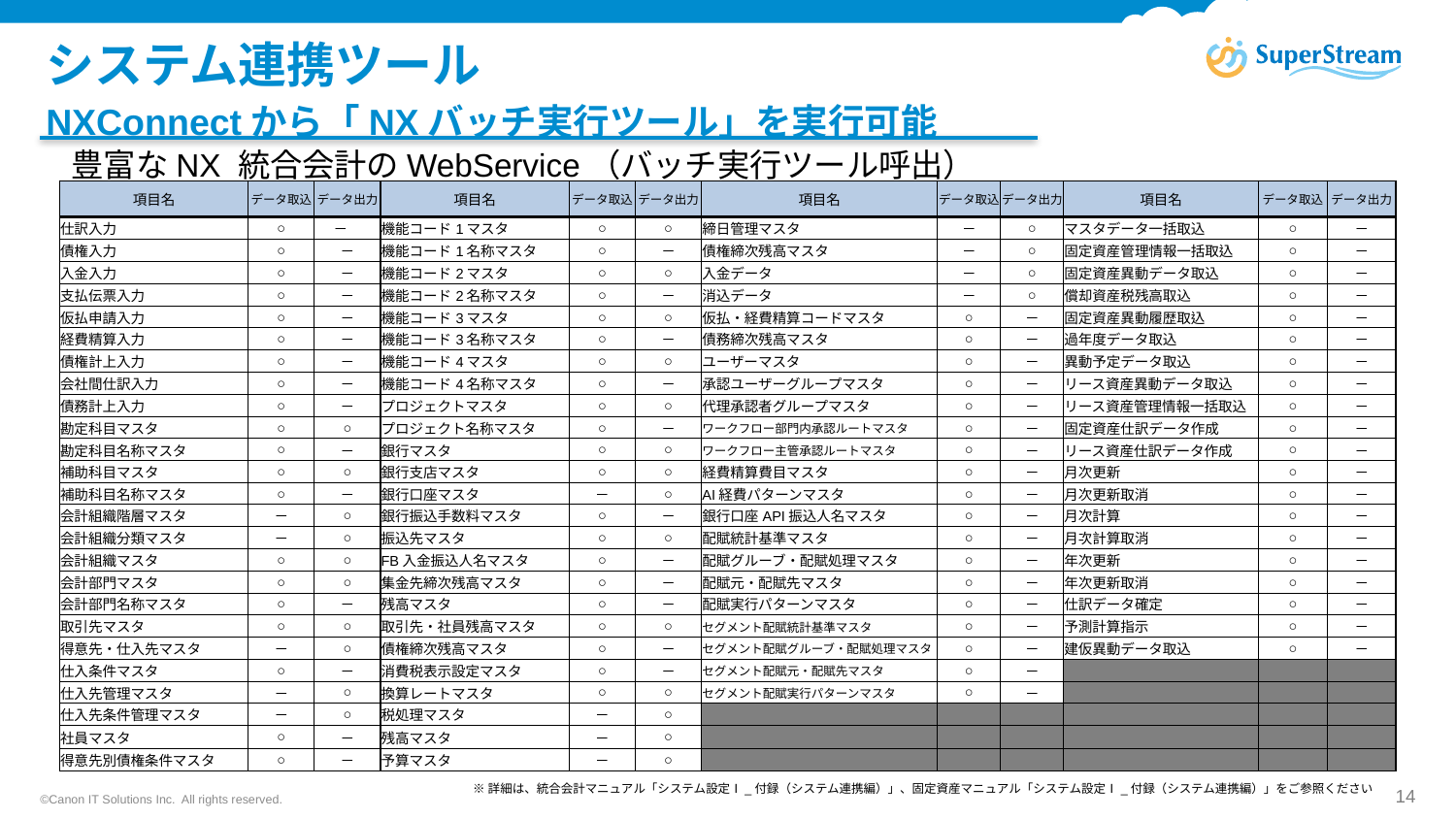

# システム連携ツール
NXConnectから「NXバッチ実行ツール」を実行可能
豊富なNX 統合会計のWebService（バッチ実行ツール呼出）

| 項目名 | データ取込 | データ出力 | 項目名 | データ取込 | データ出力 | 項目名 | データ取込 | データ出力 | 項目名 | データ取込 | データ出力 |
| --- | --- | --- | --- | --- | --- | --- | --- | --- | --- | --- | --- |
| 仕訳入力 | ○ | － | 機能コード1マスタ | ○ | ○ | 締日管理マスタ | － | ○ | マスタデータ一括取込 | ○ | － |
| 債権入力 | ○ | － | 機能コード1名称マスタ | ○ | － | 債権締次残高マスタ | － | ○ | 固定資産管理情報一括取込 | ○ | － |
| 入金入力 | ○ | － | 機能コード2マスタ | ○ | ○ | 入金データ | － | ○ | 固定資産異動データ取込 | ○ | － |
| 支払伝票入力 | ○ | － | 機能コード2名称マスタ | ○ | － | 消込データ | － | ○ | 償却資産税残高取込 | ○ | － |
| 仮払申請入力 | ○ | － | 機能コード3マスタ | ○ | ○ | 仮払・経費精算コードマスタ | ○ | － | 固定資産異動履歴取込 | ○ | － |
| 経費精算入力 | ○ | － | 機能コード3名称マスタ | ○ | － | 債務締次残高マスタ | ○ | － | 過年度データ取込 | ○ | － |
| 債権計上入力 | ○ | － | 機能コード4マスタ | ○ | ○ | ユーザーマスタ | ○ | － | 異動予定データ取込 | ○ | － |
| 会社間仕訳入力 | ○ | － | 機能コード4名称マスタ | ○ | － | 承認ユーザーグループマスタ | ○ | － | リース資産異動データ取込 | ○ | － |
| 債務計上入力 | ○ | － | プロジェクトマスタ | ○ | ○ | 代理承認者グループマスタ | ○ | － | リース資産管理情報一括取込 | ○ | － |
| 勘定科目マスタ | ○ | ○ | プロジェクト名称マスタ | ○ | － | ワークフロー部門内承認ルートマスタ | ○ | － | 固定資産仕訳データ作成 | ○ | － |
| 勘定科目名称マスタ | ○ | － | 銀行マスタ | ○ | ○ | ワークフロー主管承認ルートマスタ | ○ | － | リース資産仕訳データ作成 | ○ | － |
| 補助科目マスタ | ○ | ○ | 銀行支店マスタ | ○ | ○ | 経費精算費目マスタ | ○ | － | 月次更新 | ○ | － |
| 補助科目名称マスタ | ○ | － | 銀行口座マスタ | － | ○ | AI経費パターンマスタ | ○ | － | 月次更新取消 | ○ | － |
| 会計組織階層マスタ | － | ○ | 銀行振込手数料マスタ | ○ | － | 銀行口座API振込人名マスタ | ○ | － | 月次計算 | ○ | － |
| 会計組織分類マスタ | － | ○ | 振込先マスタ | ○ | ○ | 配賦統計基準マスタ | ○ | － | 月次計算取消 | ○ | － |
| 会計組織マスタ | ○ | ○ | FB入金振込人名マスタ | ○ | － | 配賦グルーブ・配賦処理マスタ | ○ | － | 年次更新 | ○ | － |
| 会計部門マスタ | ○ | ○ | 集金先締次残高マスタ | ○ | － | 配賦元・配賦先マスタ | ○ | － | 年次更新取消 | ○ | － |
| 会計部門名称マスタ | ○ | － | 残高マスタ | ○ | － | 配賦実行パターンマスタ | ○ | － | 仕訳データ確定 | ○ | － |
| 取引先マスタ | ○ | ○ | 取引先・社員残高マスタ | ○ | ○ | セグメント配賦統計基準マスタ | ○ | － | 予測計算指示 | ○ | － |
| 得意先・仕入先マスタ | － | ○ | 債権締次残高マスタ | ○ | － | セグメント配賦グルーブ・配賦処理マスタ | ○ | － | 建仮異動データ取込 | ○ | － |
| 仕入条件マスタ | ○ | － | 消費税表示設定マスタ | ○ | － | セグメント配賦元・配賦先マスタ | ○ | － |  |  |  |
| 仕入先管理マスタ | － | ○ | 換算レートマスタ | ○ | ○ | セグメント配賦実行パターンマスタ | ○ | － |  |  |  |
| 仕入先条件管理マスタ | － | ○ | 税処理マスタ | － | ○ |  |  |  |  |  |  |
| 社員マスタ | ○ | － | 残高マスタ | － | ○ |  |  |  |  |  |  |
| 得意先別債権条件マスタ | ○ | － | 予算マスタ | － | ○ |  |  |  |  |  |  |
※詳細は、統合会計マニュアル「システム設定Ⅰ_付録（システム連携編）」、固定資産マニュアル「システム設定Ⅰ_付録（システム連携編）」をご参照ください
©Canon IT Solutions Inc.  All rights reserved.
14